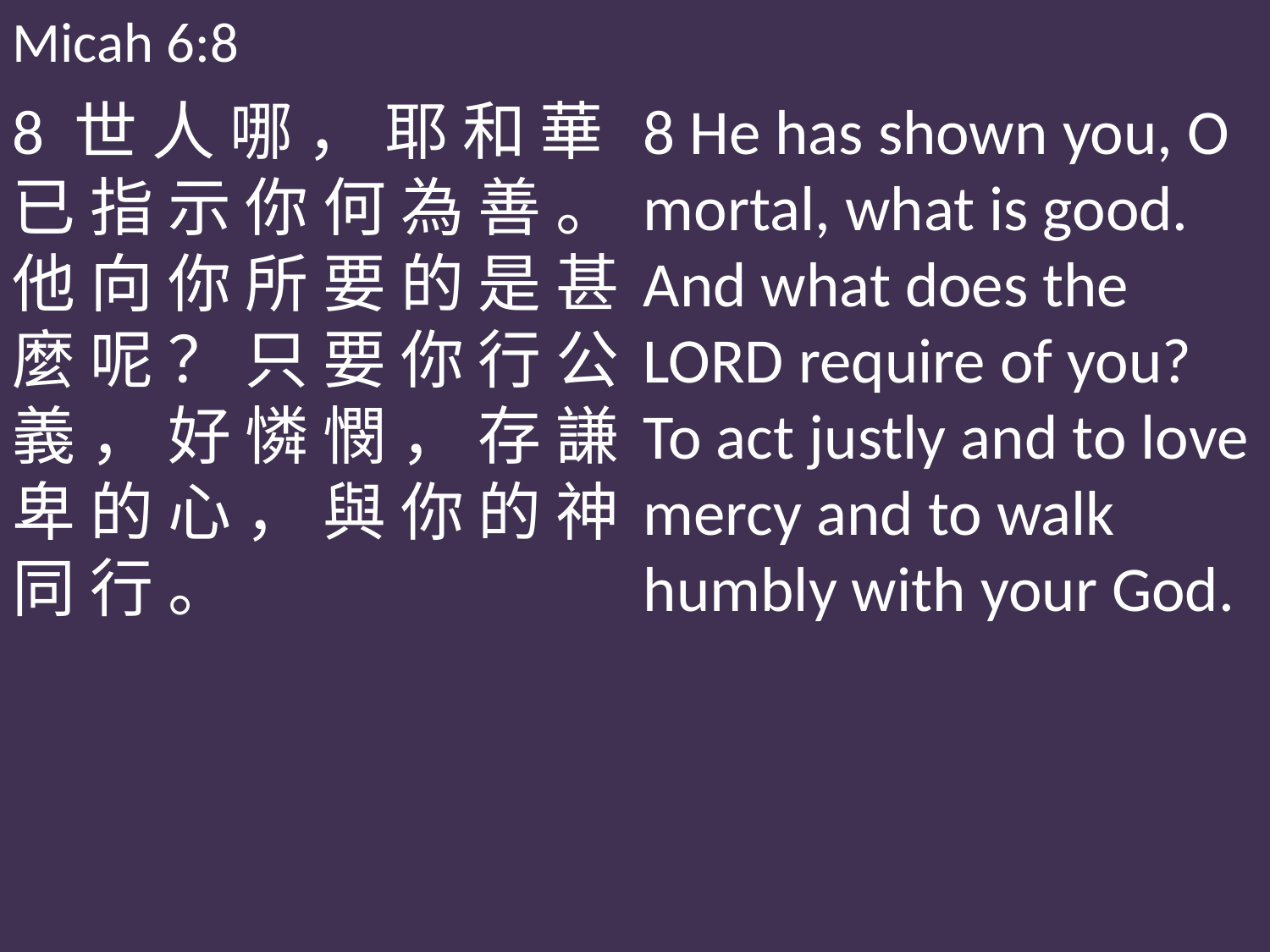

Micah 6:8
8 世 人 哪 ， 耶 和 華 已 指 示 你 何 為 善 。 他 向 你 所 要 的 是 甚 麼 呢 ？ 只 要 你 行 公 義 ， 好 憐 憫 ， 存 謙 卑 的 心 ， 與 你 的 神 同 行 。
8 He has shown you, O mortal, what is good. And what does the LORD require of you? To act justly and to love mercy and to walk humbly with your God.